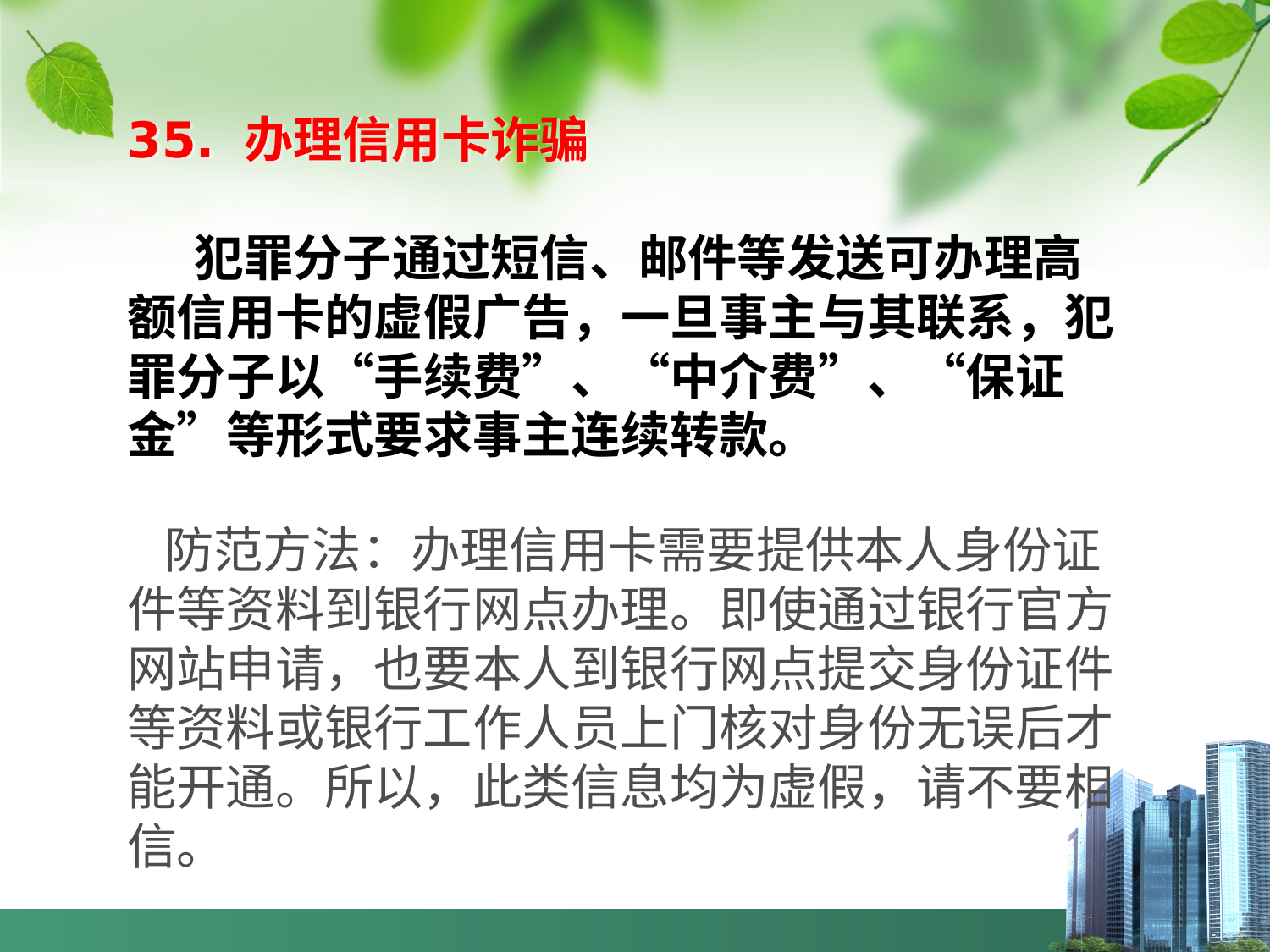

# 35. 办理信用卡诈骗 犯罪分子通过短信、邮件等发送可办理高额信用卡的虚假广告，一旦事主与其联系，犯罪分子以“手续费”、“中介费”、“保证金”等形式要求事主连续转款。
1
防范方法：办理信用卡需要提供本人身份证件等资料到银行网点办理。即使通过银行官方网站申请，也要本人到银行网点提交身份证件等资料或银行工作人员上门核对身份无误后才能开通。所以，此类信息均为虚假，请不要相信。